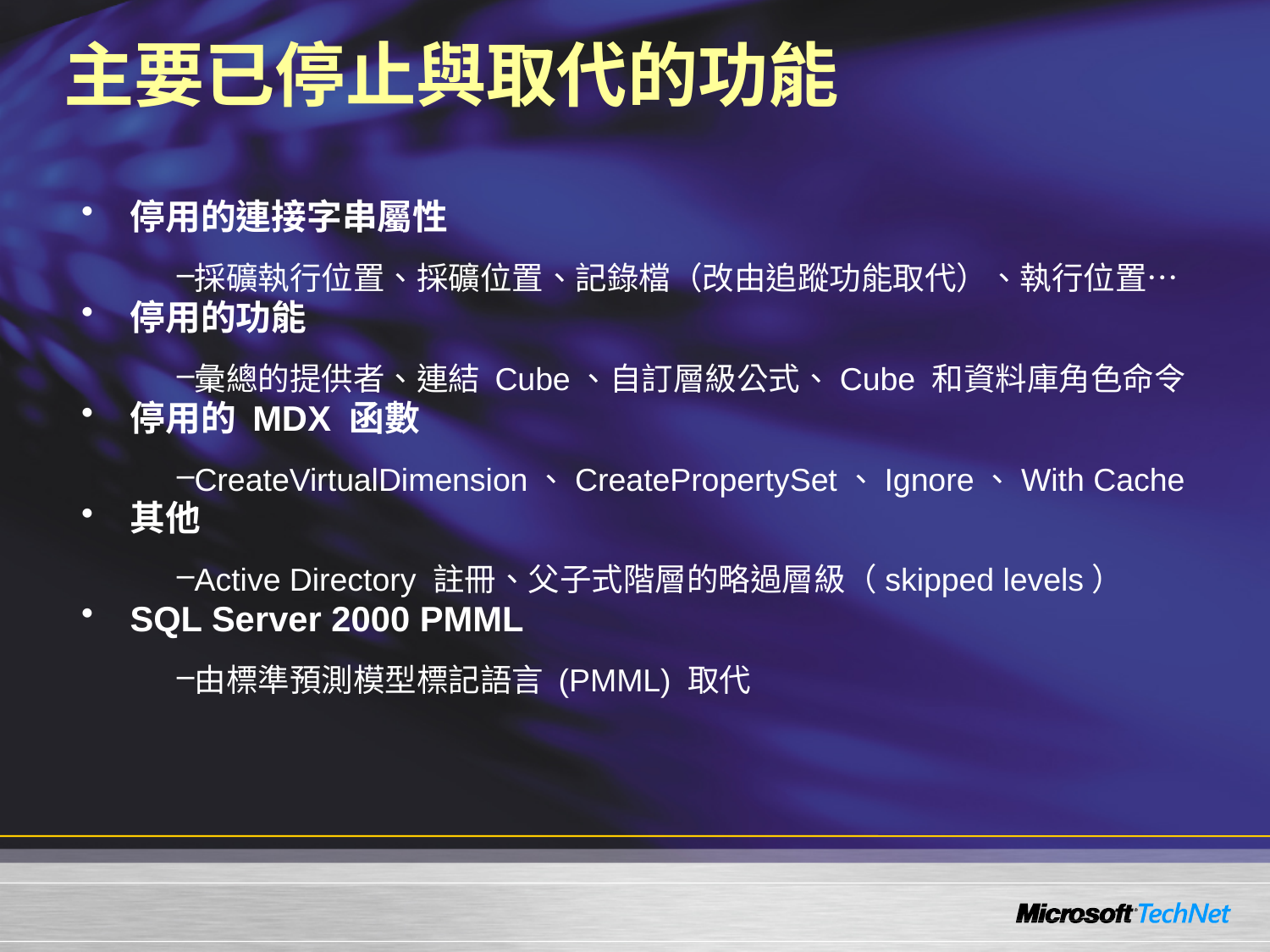

# 主要已停止與取代的功能
停用的連接字串屬性
採礦執行位置、採礦位置、記錄檔（改由追蹤功能取代）、執行位置…
停用的功能
彙總的提供者、連結 Cube、自訂層級公式、Cube 和資料庫角色命令
停用的 MDX 函數
CreateVirtualDimension、CreatePropertySet、Ignore、With Cache
其他
Active Directory 註冊、父子式階層的略過層級（skipped levels）
SQL Server 2000 PMML
由標準預測模型標記語言 (PMML) 取代